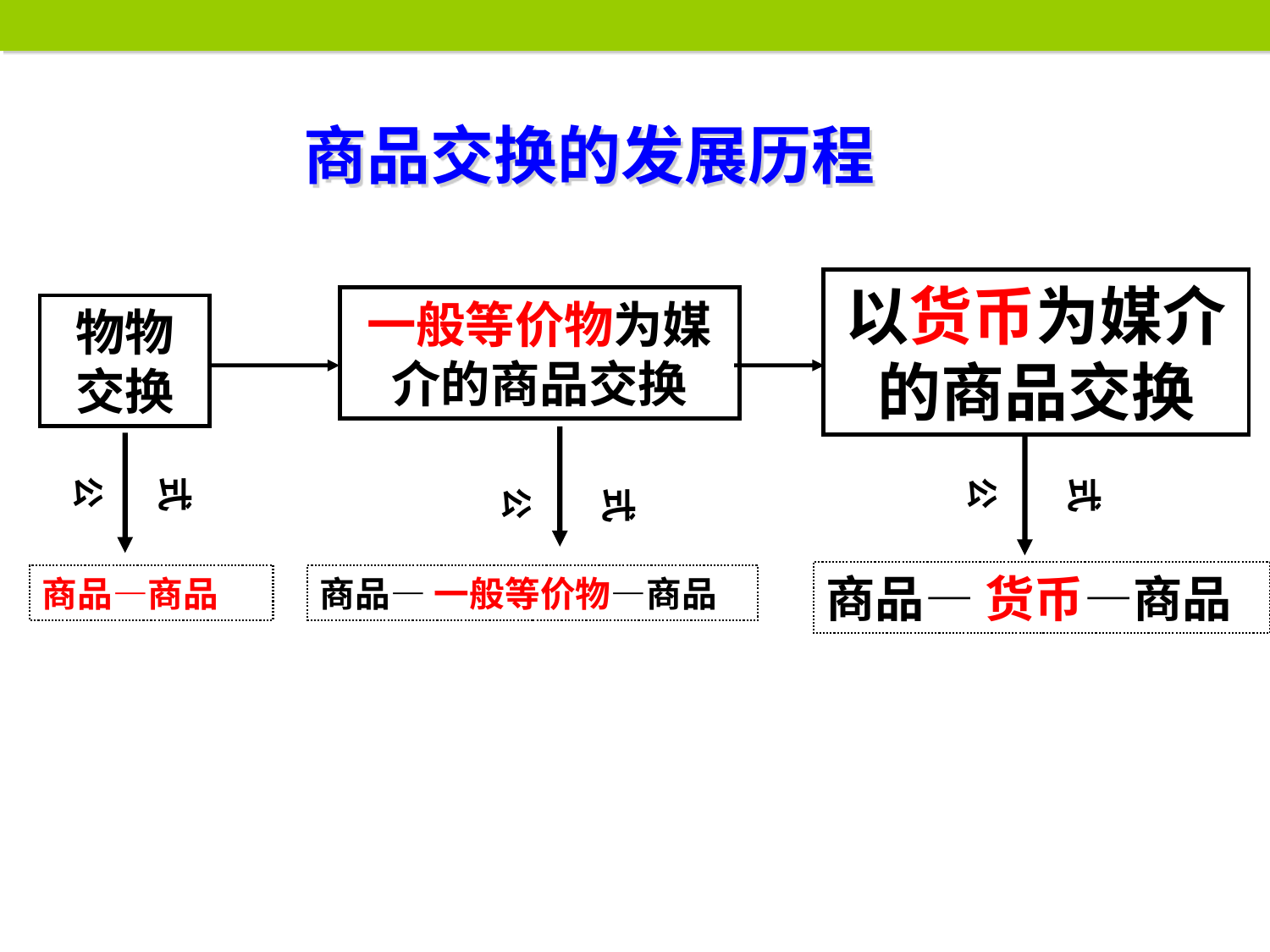

商品交换的发展历程
以货币为媒介的商品交换

公
式
商品— 货币—商品
一般等价物为媒介的商品交换

公
式
商品— 一般等价物—商品
物物交换

公
式
商品—商品